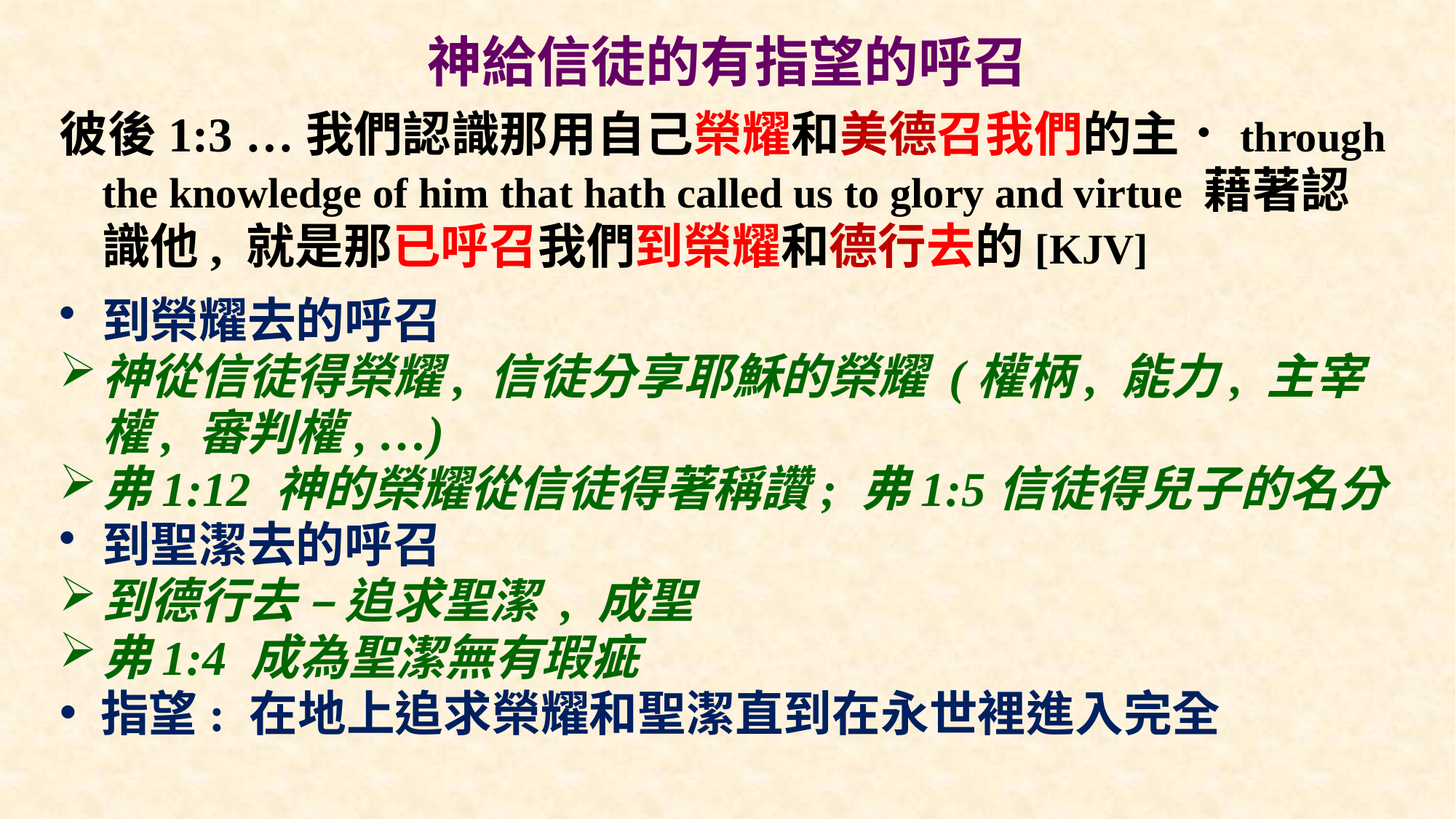

# 神給信徒的有指望的呼召
彼後1:3 …我們認識那用自己榮耀和美德召我們的主．through the knowledge of him that hath called us to glory and virtue 藉著認識他, 就是那已呼召我們到榮耀和德行去的[KJV]
到榮耀去的呼召
神從信徒得榮耀, 信徒分享耶穌的榮耀 (權柄, 能力, 主宰權, 審判權, …)
弗1:12 神的榮耀從信徒得著稱讚; 弗1:5信徒得兒子的名分
到聖潔去的呼召
到德行去 – 追求聖潔 , 成聖
弗1:4 成為聖潔無有瑕疵
指望: 在地上追求榮耀和聖潔直到在永世裡進入完全